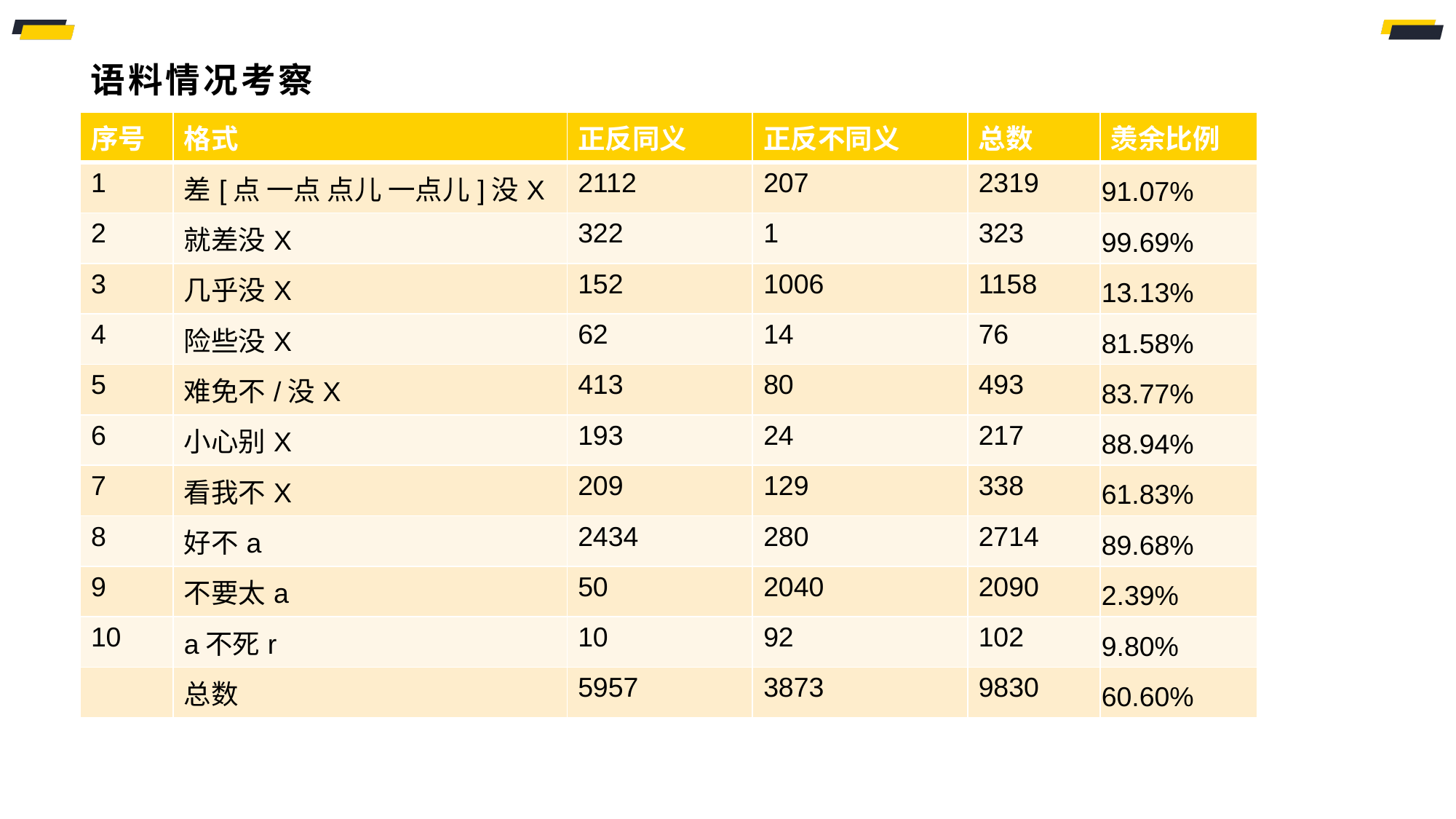

# 语料情况考察
| 序号 | 格式 | 正反同义 | 正反不同义 | 总数 | 羡余比例 |
| --- | --- | --- | --- | --- | --- |
| 1 | 差[点 一点 点儿 一点儿]没X | 2112 | 207 | 2319 | 91.07% |
| 2 | 就差没X | 322 | 1 | 323 | 99.69% |
| 3 | 几乎没X | 152 | 1006 | 1158 | 13.13% |
| 4 | 险些没X | 62 | 14 | 76 | 81.58% |
| 5 | 难免不/没X | 413 | 80 | 493 | 83.77% |
| 6 | 小心别X | 193 | 24 | 217 | 88.94% |
| 7 | 看我不X | 209 | 129 | 338 | 61.83% |
| 8 | 好不a | 2434 | 280 | 2714 | 89.68% |
| 9 | 不要太a | 50 | 2040 | 2090 | 2.39% |
| 10 | a不死r | 10 | 92 | 102 | 9.80% |
|  | 总数 | 5957 | 3873 | 9830 | 60.60% |